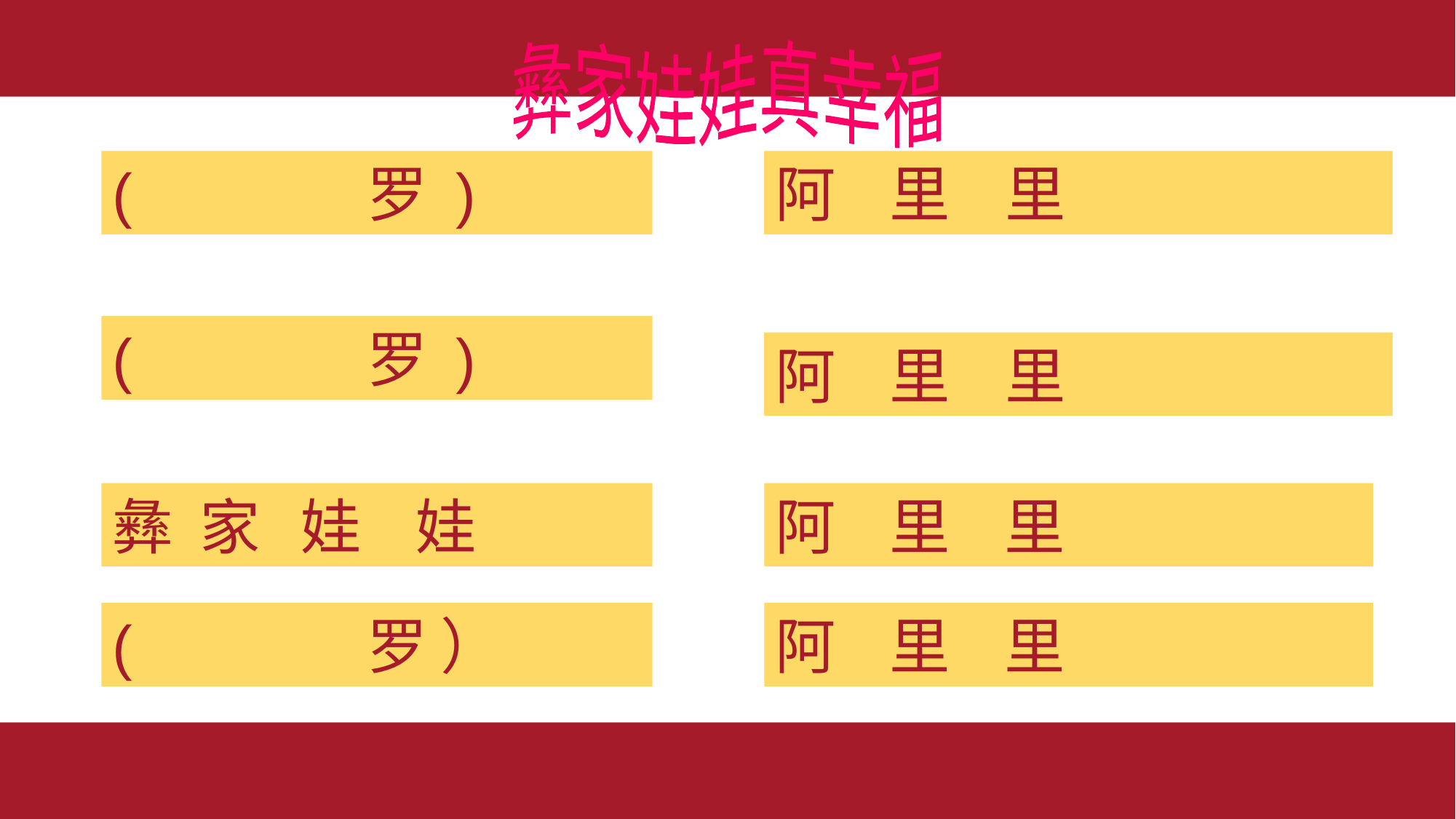

彝家娃娃真幸福

(             罗 )
阿    里    里
(             罗 )
阿    里    里
彝  家   娃    娃
阿    里    里
(             罗 ）
阿    里    里